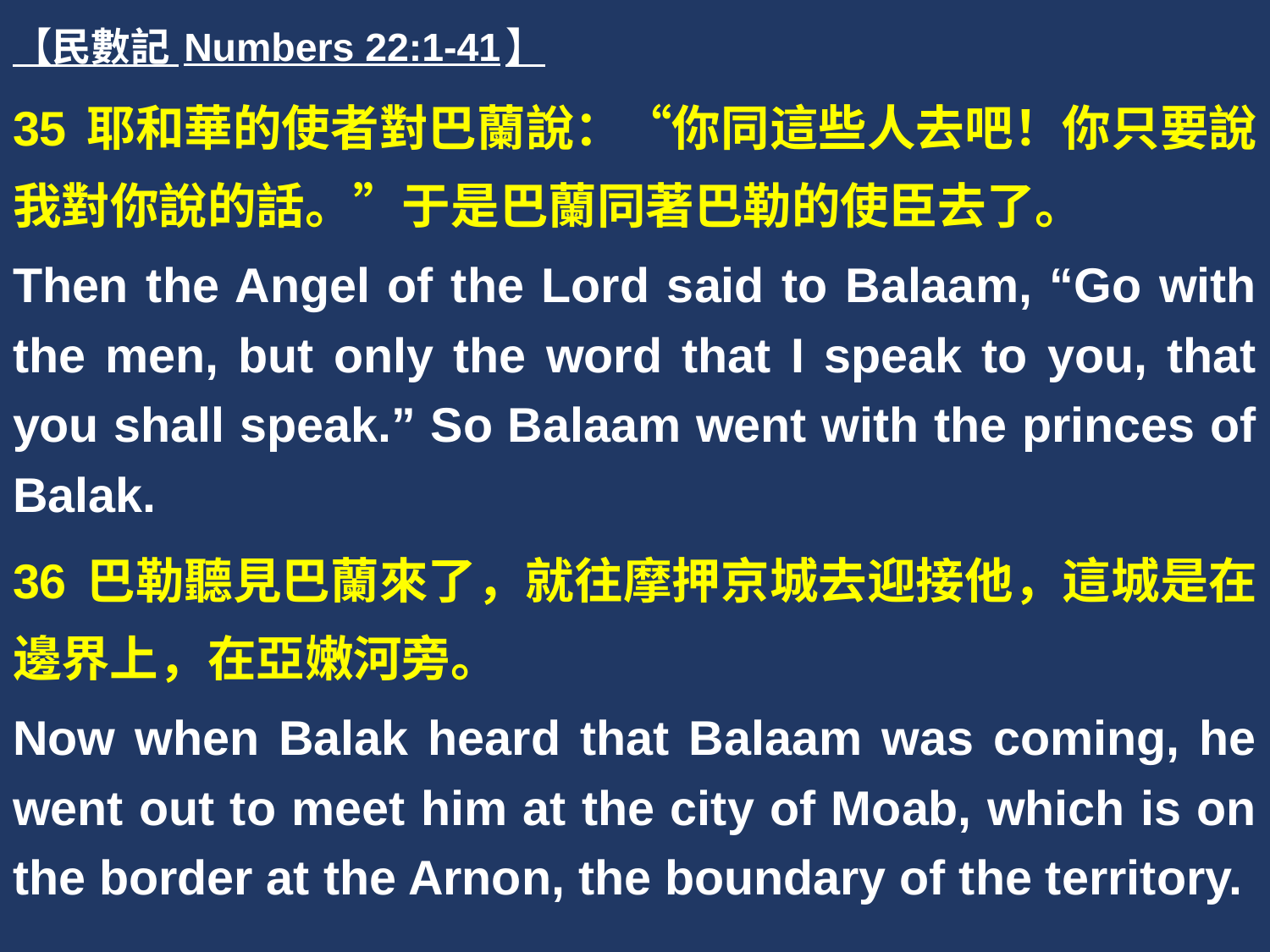

【民數記 Numbers 22:1-41】
35 耶和華的使者對巴蘭說：“你同這些人去吧！你只要說我對你說的話。”于是巴蘭同著巴勒的使臣去了。
Then the Angel of the Lord said to Balaam, “Go with the men, but only the word that I speak to you, that you shall speak.” So Balaam went with the princes of Balak.
36 巴勒聽見巴蘭來了，就往摩押京城去迎接他，這城是在邊界上，在亞嫩河旁。
Now when Balak heard that Balaam was coming, he went out to meet him at the city of Moab, which is on the border at the Arnon, the boundary of the territory.